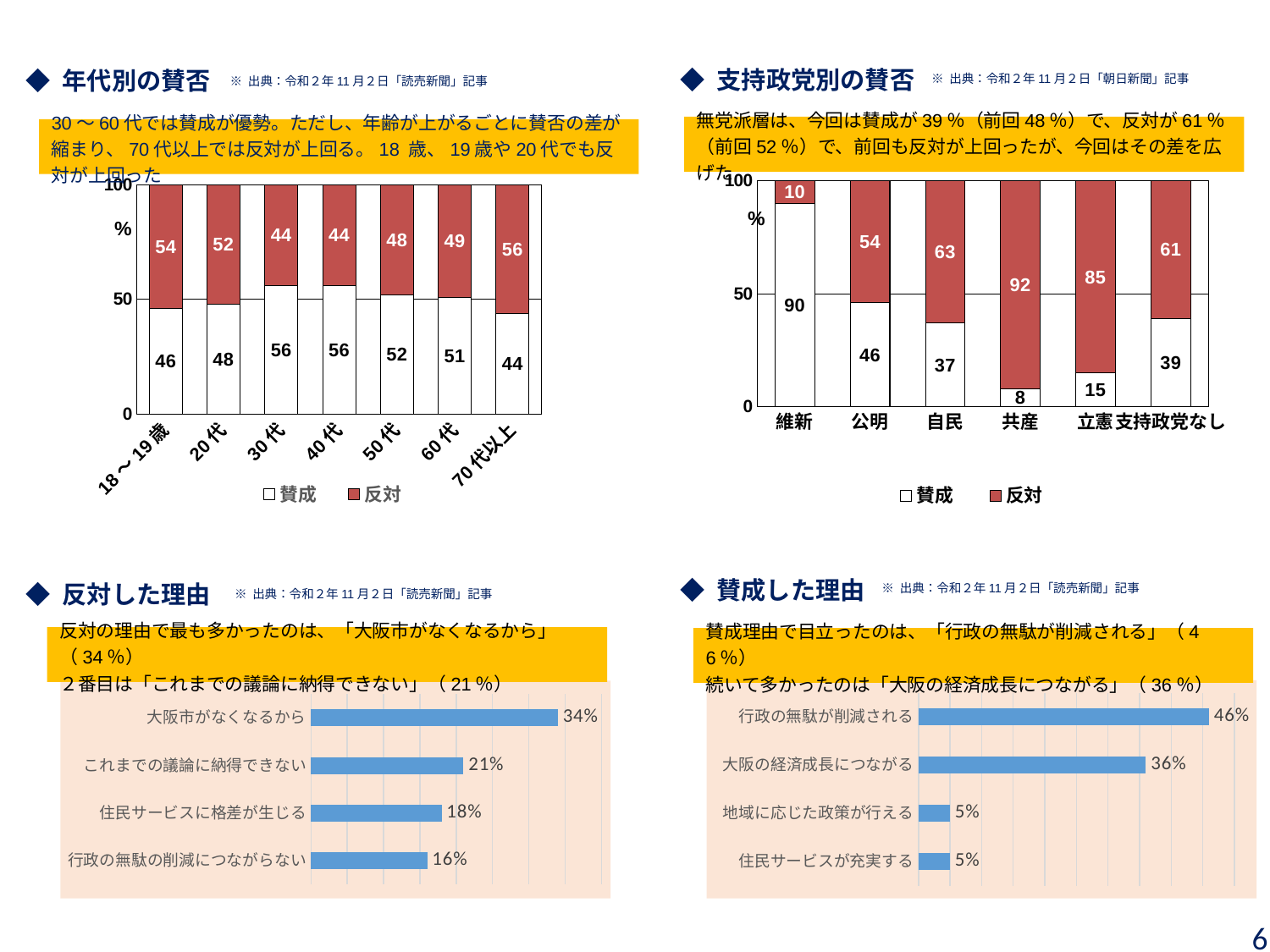

※ 出典：令和２年11月２日「朝日新聞」記事
◆ 支持政党別の賛否
◆ 年代別の賛否
※ 出典：令和２年11月２日「読売新聞」記事
無党派層は、今回は賛成が39％（前回48％）で、反対が61％（前回52％）で、前回も反対が上回ったが、今回はその差を広げた
30～60代では賛成が優勢。ただし、年齢が上がるごとに賛否の差が縮まり、70代以上では反対が上回る。18 歳、19歳や20代でも反対が上回った

### Chart

| Category | 賛成 | 反対 |
|---|---|---|
| 18～19歳 | 46.0 | 54.0 |
| 20代 | 48.0 | 52.0 |
| 30代 | 56.0 | 44.0 |
| 40代 | 56.0 | 44.0 |
| 50代 | 52.0 | 48.0 |
| 60代 | 51.0 | 49.0 |
| 70代以上 | 44.0 | 56.0 |

### Chart

| Category | 賛成 | 反対 |
|---|---|---|
| 維新 | 90.0 | 10.0 |
| 公明 | 46.0 | 54.0 |
| 自民 | 37.0 | 63.0 |
| 共産 | 8.0 | 92.0 |
| 立憲 | 15.0 | 85.0 |
| 支持政党なし | 39.0 | 61.0 |
%
%
※ 出典：令和２年11月２日「読売新聞」記事
◆ 賛成した理由
◆ 反対した理由
※ 出典：令和２年11月２日「読売新聞」記事
反対の理由で最も多かったのは、「大阪市がなくなるから」（34％）
２番目は「これまでの議論に納得できない」（21％）
賛成理由で目立ったのは、「行政の無駄が削減される」（46％）
続いて多かったのは「大阪の経済成長につながる」（36％）

### Chart

| Category |  |
|---|---|
| 住民サービスが充実する | 0.05 |
| 地域に応じた政策が行える | 0.05 |
| 大阪の経済成長につながる | 0.36 |
| 行政の無駄が削減される | 0.46 |

### Chart

| Category |  |
|---|---|
| 行政の無駄の削減につながらない | 0.16 |
| 住民サービスに格差が生じる | 0.18 |
| これまでの議論に納得できない | 0.21 |
| 大阪市がなくなるから | 0.34 |
6